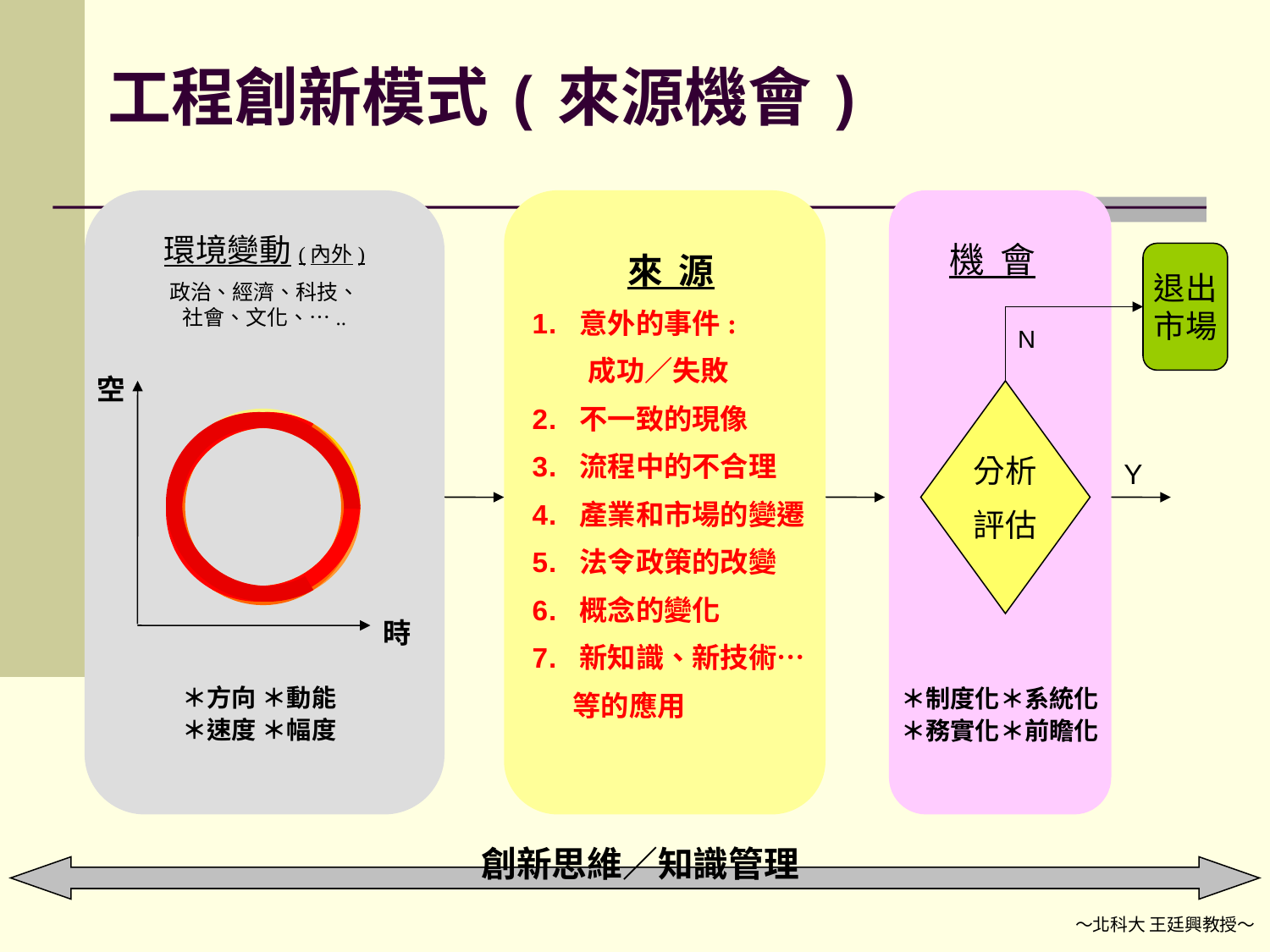

# 工程創新模式(來源機會)

　　　來  源
意外的事件:
　　成功／失敗
不一致的現像
流程中的不合理
產業和市場的變遷
法令政策的改變
概念的變化
新知識、新技術…
　  等的應用

環境變動(內外)
政治、經濟、科技、社會、文化、…..
機  會
退出
市場
N
空

分析
評估
Y

時

＊方向 ＊動能
＊速度 ＊幅度
＊制度化＊系統化
＊務實化＊前瞻化
創新思維／知識管理

～北科大 王廷興教授～